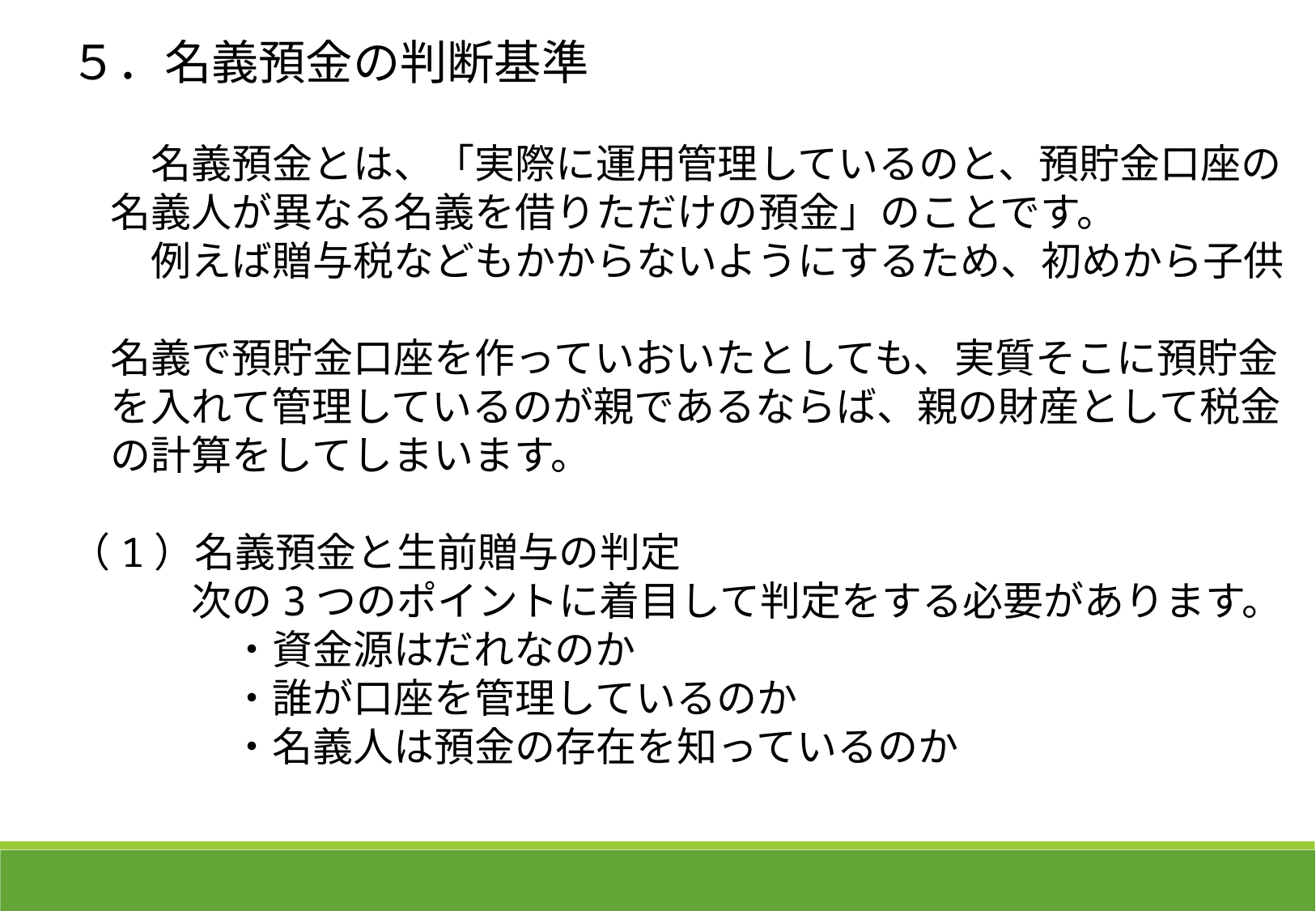

５．名義預金の判断基準

　　名義預金とは、「実際に運用管理しているのと、預貯金口座の
　名義人が異なる名義を借りただけの預金」のことです。
　　例えば贈与税などもかからないようにするため、初めから子供
　名義で預貯金口座を作っていおいたとしても、実質そこに預貯金
　を入れて管理しているのが親であるならば、親の財産として税金
　の計算をしてしまいます。

（1）名義預金と生前贈与の判定
　　　次の3つのポイントに着目して判定をする必要があります。
　　　　・資金源はだれなのか
　　　　・誰が口座を管理しているのか
　　　　・名義人は預金の存在を知っているのか